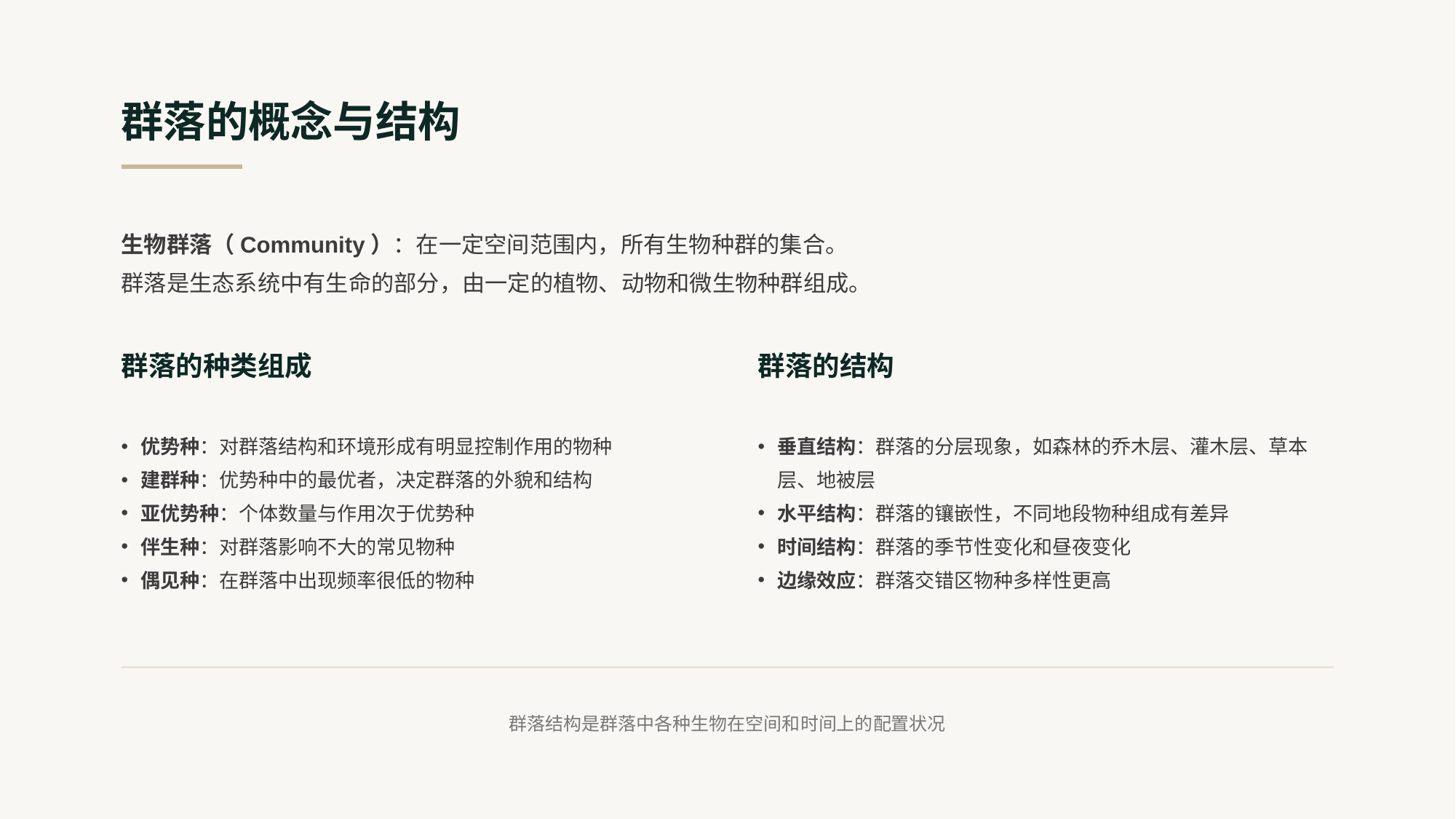

群落的概念与结构
生物群落（Community）：在一定空间范围内，所有生物种群的集合。
群落是生态系统中有生命的部分，由一定的植物、动物和微生物种群组成。
群落的种类组成
群落的结构
优势种：对群落结构和环境形成有明显控制作用的物种
建群种：优势种中的最优者，决定群落的外貌和结构
亚优势种：个体数量与作用次于优势种
伴生种：对群落影响不大的常见物种
偶见种：在群落中出现频率很低的物种
垂直结构：群落的分层现象，如森林的乔木层、灌木层、草本层、地被层
水平结构：群落的镶嵌性，不同地段物种组成有差异
时间结构：群落的季节性变化和昼夜变化
边缘效应：群落交错区物种多样性更高
群落结构是群落中各种生物在空间和时间上的配置状况